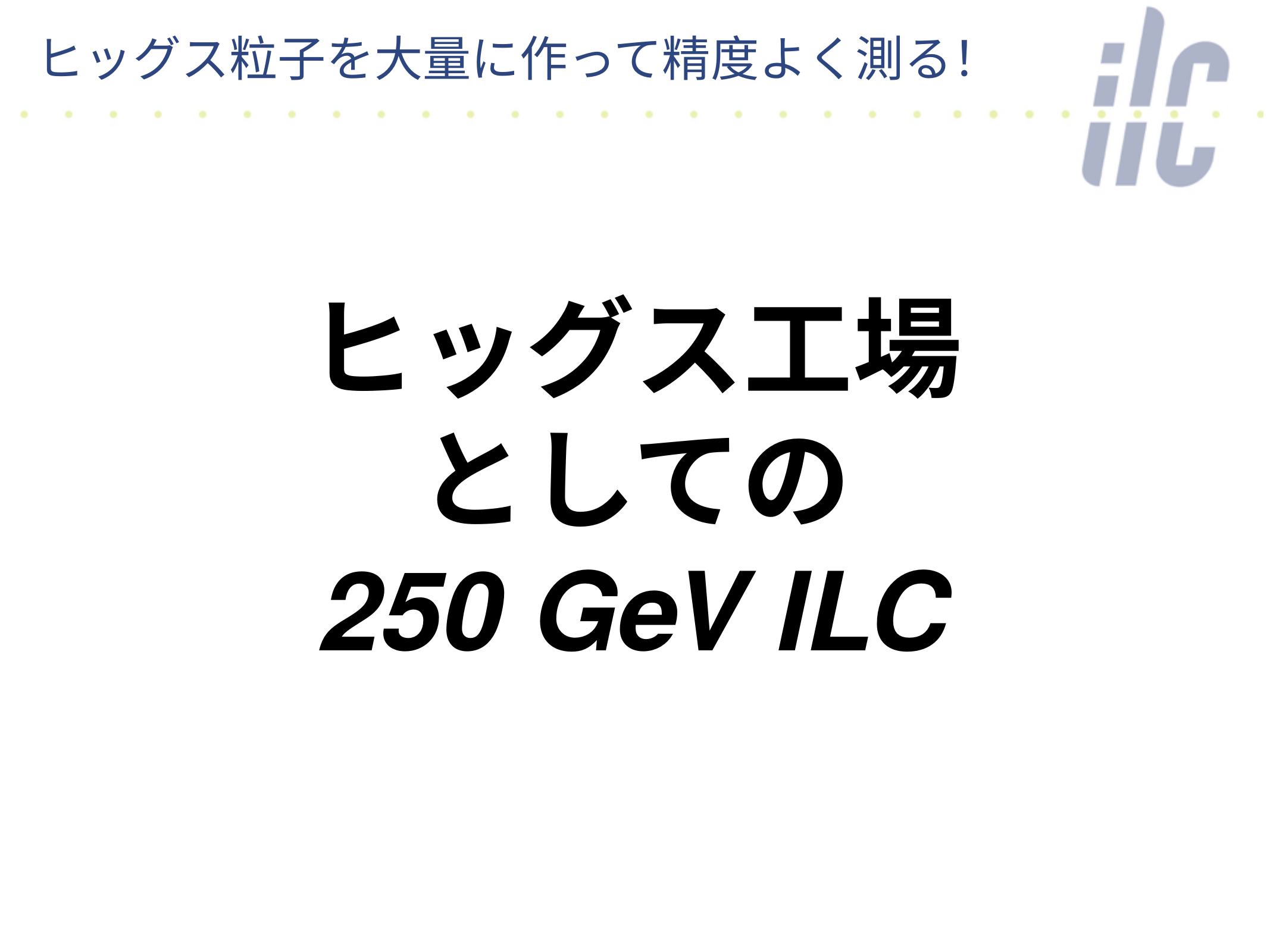

ヒッグス粒子を大量に作って精度よく測る！
# ヒッグス工場
としての
250 GeV ILC
26